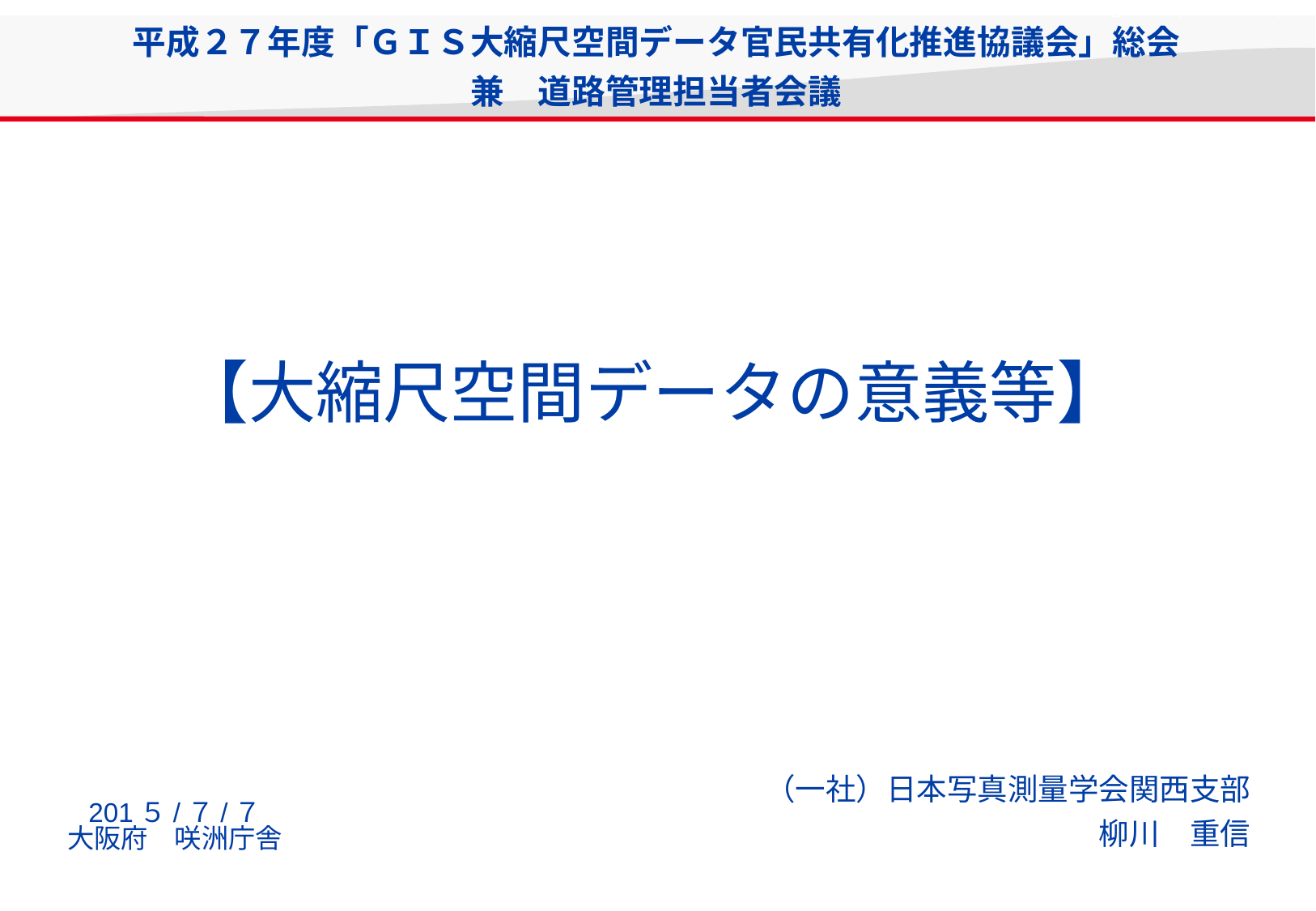

平成２７年度「ＧＩＳ大縮尺空間データ官民共有化推進協議会」総会
兼　道路管理担当者会議
【大縮尺空間データの意義等】
（一社）日本写真測量学会関西支部
　　　　　　　　　　　柳川　重信
201５/７/７
大阪府　咲洲庁舎